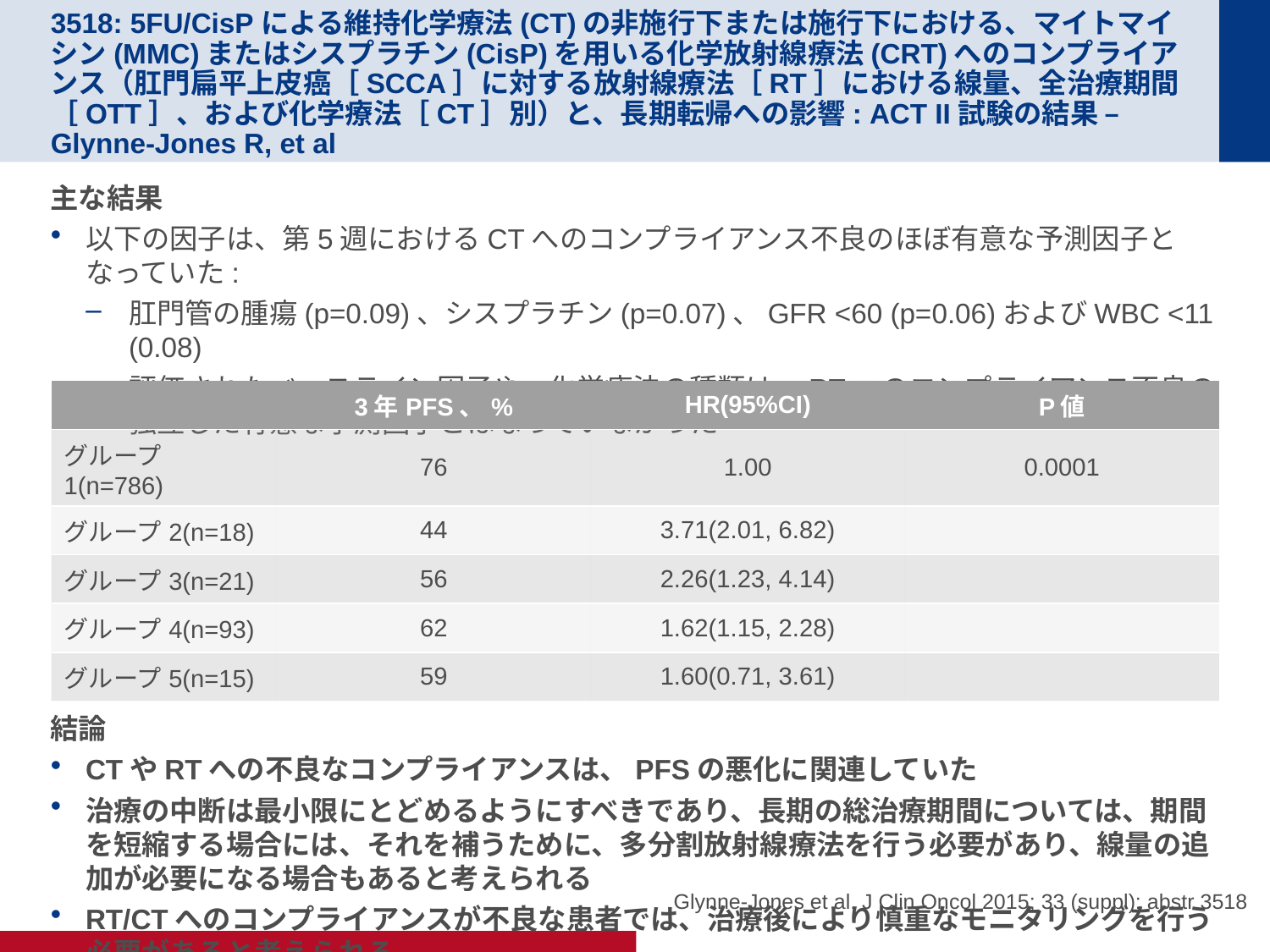

# 3518: 5FU/CisPによる維持化学療法(CT)の非施行下または施行下における、マイトマイシン(MMC)またはシスプラチン(CisP)を用いる化学放射線療法(CRT)へのコンプライアンス（肛門扁平上皮癌［SCCA］に対する放射線療法［RT］における線量、全治療期間［OTT］、および化学療法［CT］別）と、長期転帰への影響: ACT II試験の結果 – Glynne-Jones R, et al
主な結果
以下の因子は、第5週におけるCTへのコンプライアンス不良のほぼ有意な予測因子となっていた:
肛門管の腫瘍(p=0.09)、シスプラチン(p=0.07)、GFR <60 (p=0.06)およびWBC <11 (0.08)
評価されたベースライン因子や、化学療法の種類は、RTへのコンプライアンス不良の独立した有意な予測因子とはなっていなかった

結論
CTやRTへの不良なコンプライアンスは、PFSの悪化に関連していた
治療の中断は最小限にとどめるようにすべきであり、長期の総治療期間については、期間を短縮する場合には、それを補うために、多分割放射線療法を行う必要があり、線量の追加が必要になる場合もあると考えられる
RT/CTへのコンプライアンスが不良な患者では、治療後により慎重なモニタリングを行う必要があると考えられる
|  | 3年PFS、% | HR(95%CI) | P値 |
| --- | --- | --- | --- |
| グループ1(n=786) | 76 | 1.00 | 0.0001 |
| グループ2(n=18) | 44 | 3.71(2.01, 6.82) |  |
| グループ3(n=21) | 56 | 2.26(1.23, 4.14) |  |
| グループ4(n=93) | 62 | 1.62(1.15, 2.28) |  |
| グループ5(n=15) | 59 | 1.60(0.71, 3.61) |  |
Glynne-Jones et al. J Clin Oncol 2015; 33 (suppl): abstr 3518